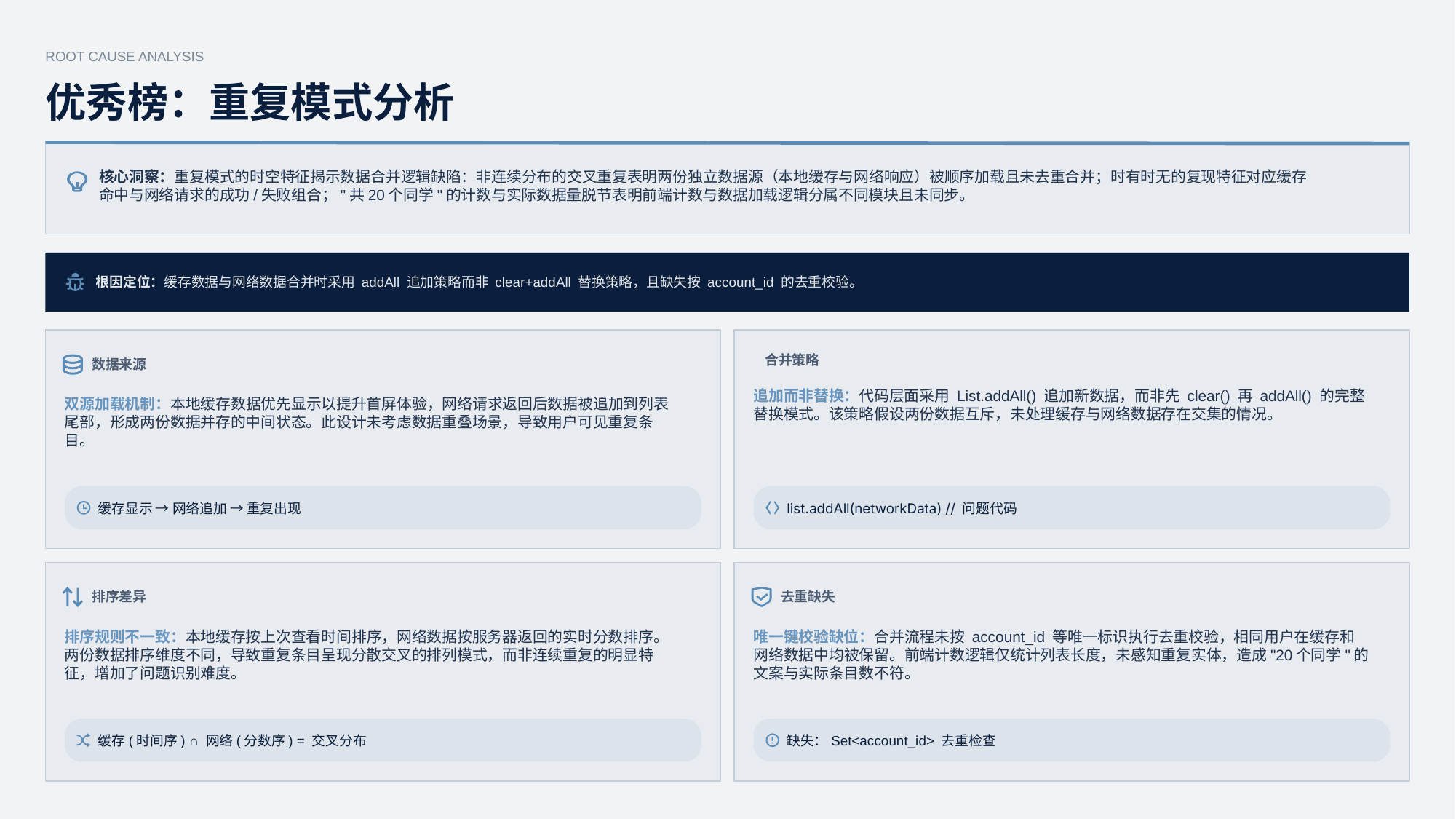

ROOT CAUSE ANALYSIS
优秀榜：重复模式分析

核心洞察：重复模式的时空特征揭示数据合并逻辑缺陷：非连续分布的交叉重复表明两份独立数据源（本地缓存与网络响应）被顺序加载且未去重合并；时有时无的复现特征对应缓存
命中与网络请求的成功/失败组合；"共20个同学"的计数与实际数据量脱节表明前端计数与数据加载逻辑分属不同模块且未同步。

根因定位：缓存数据与网络数据合并时采用 addAll 追加策略而非 clear+addAll 替换策略，且缺失按 account_id 的去重校验。

合并策略

数据来源
追加而非替换：代码层面采用 List.addAll() 追加新数据，而非先 clear() 再 addAll() 的完整
替换模式。该策略假设两份数据互斥，未处理缓存与网络数据存在交集的情况。
双源加载机制：本地缓存数据优先显示以提升首屏体验，网络请求返回后数据被追加到列表
尾部，形成两份数据并存的中间状态。此设计未考虑数据重叠场景，导致用户可见重复条
目。

缓存显示 → 网络追加 → 重复出现
list.addAll(networkData) // 问题代码

排序差异
去重缺失
排序规则不一致：本地缓存按上次查看时间排序，网络数据按服务器返回的实时分数排序。
两份数据排序维度不同，导致重复条目呈现分散交叉的排列模式，而非连续重复的明显特
征，增加了问题识别难度。
唯一键校验缺位：合并流程未按 account_id 等唯一标识执行去重校验，相同用户在缓存和
网络数据中均被保留。前端计数逻辑仅统计列表长度，未感知重复实体，造成"20个同学"的
文案与实际条目数不符。

缓存(时间序) ∩ 网络(分数序) = 交叉分布
缺失：Set<account_id> 去重检查